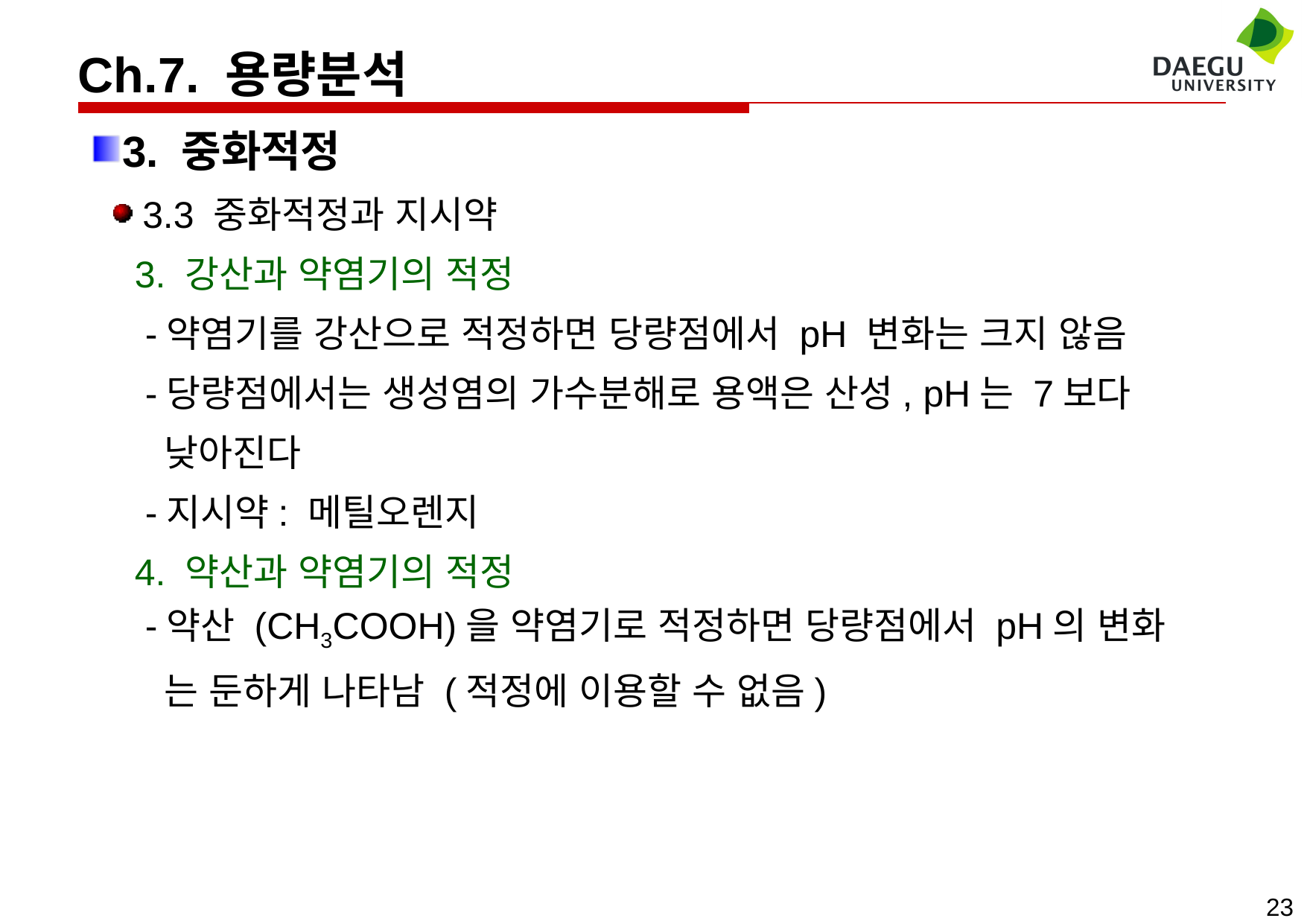

Ch.7. 용량분석
3. 중화적정
 3.3 중화적정과 지시약
  3. 강산과 약염기의 적정
   -약염기를 강산으로 적정하면 당량점에서 pH 변화는 크지 않음
   -당량점에서는 생성염의 가수분해로 용액은 산성, pH는 7보다
    낮아진다
   -지시약: 메틸오렌지
  4. 약산과 약염기의 적정
   -약산 (CH3COOH)을 약염기로 적정하면 당량점에서 pH의 변화
    는 둔하게 나타남 (적정에 이용할 수 없음)
23